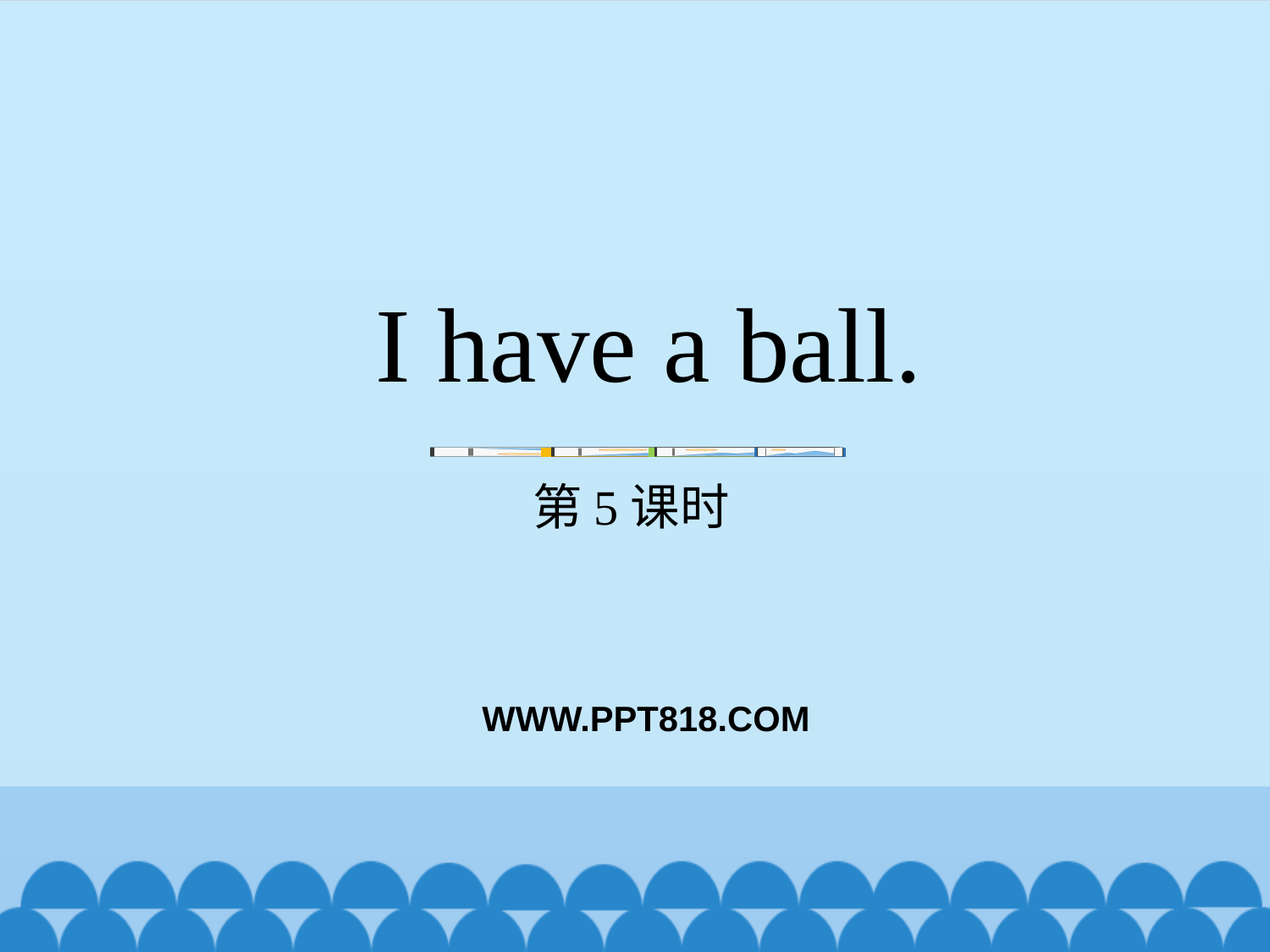

# I have a ball.

第5课时
WWW.PPT818.COM